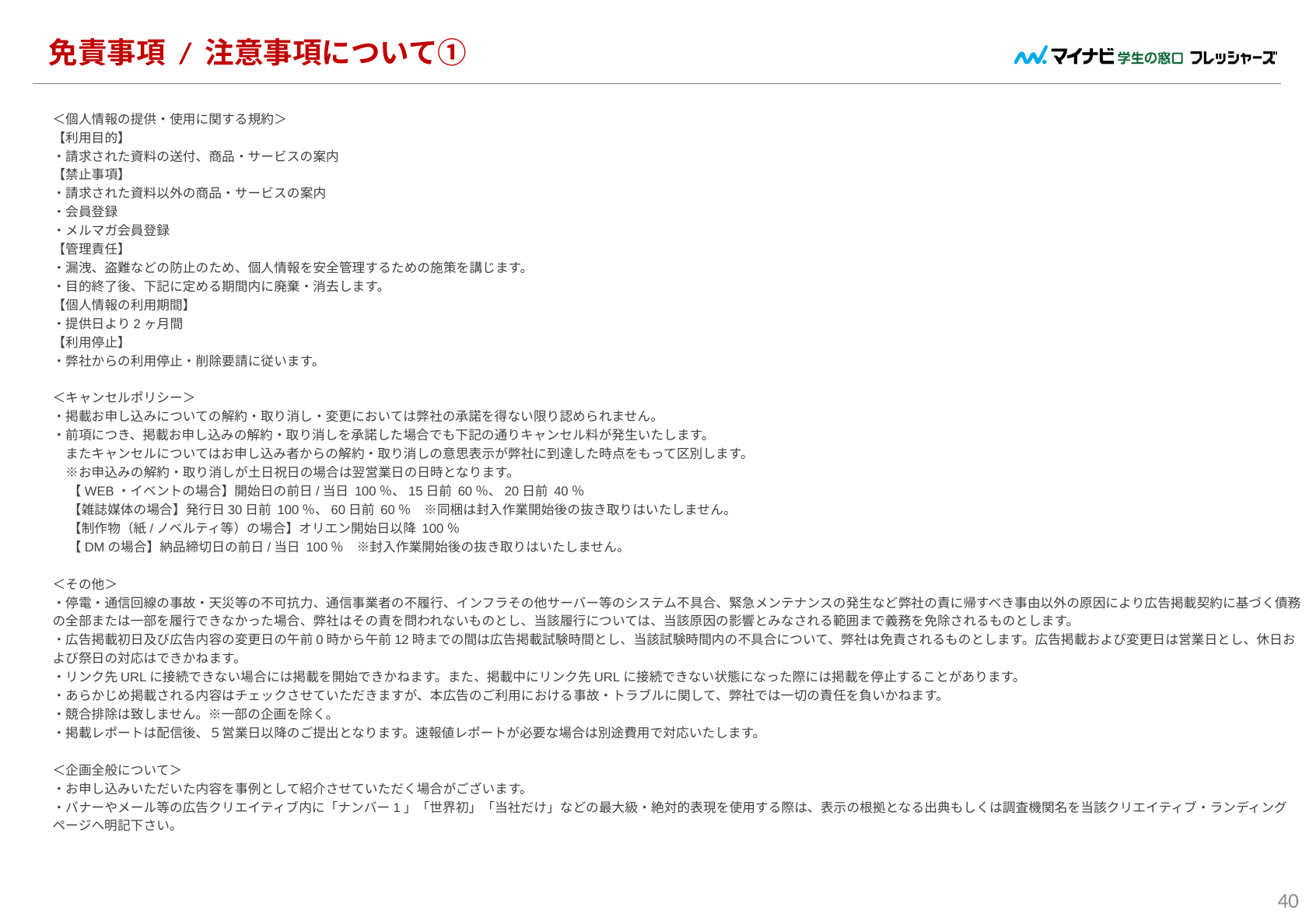

# 免責事項 / 注意事項について①
＜個人情報の提供・使用に関する規約＞
【利用目的】
・請求された資料の送付、商品・サービスの案内
【禁止事項】
・請求された資料以外の商品・サービスの案内
・会員登録
・メルマガ会員登録
【管理責任】
・漏洩、盗難などの防止のため、個人情報を安全管理するための施策を講じます。
・目的終了後、下記に定める期間内に廃棄・消去します。
【個人情報の利用期間】
・提供日より2ヶ月間
【利用停止】
・弊社からの利用停止・削除要請に従います。

＜キャンセルポリシー＞
・掲載お申し込みについての解約・取り消し・変更においては弊社の承諾を得ない限り認められません。
・前項につき、掲載お申し込みの解約・取り消しを承諾した場合でも下記の通りキャンセル料が発生いたします。
　またキャンセルについてはお申し込み者からの解約・取り消しの意思表示が弊社に到達した時点をもって区別します。
　※お申込みの解約・取り消しが土日祝日の場合は翌営業日の日時となります。
　 【WEB・イベントの場合】開始日の前日/当日 100％、15日前 60％、20日前 40％
　 【雑誌媒体の場合】発行日30日前 100％、60日前 60％　※同梱は封入作業開始後の抜き取りはいたしません。
　 【制作物（紙/ノベルティ等）の場合】オリエン開始日以降 100％
　 【DMの場合】納品締切日の前日/当日 100％　※封入作業開始後の抜き取りはいたしません。

＜その他＞
・停電・通信回線の事故・天災等の不可抗力、通信事業者の不履行、インフラその他サーバー等のシステム不具合、緊急メンテナンスの発生など弊社の責に帰すべき事由以外の原因により広告掲載契約に基づく債務の全部または一部を履行できなかった場合、弊社はその責を問われないものとし、当該履行については、当該原因の影響とみなされる範囲まで義務を免除されるものとします。
・広告掲載初日及び広告内容の変更日の午前0時から午前12時までの間は広告掲載試験時間とし、当該試験時間内の不具合について、弊社は免責されるものとします。広告掲載および変更日は営業日とし、休日および祭日の対応はできかねます。
・リンク先URLに接続できない場合には掲載を開始できかねます。また、掲載中にリンク先URLに接続できない状態になった際には掲載を停止することがあります。
・あらかじめ掲載される内容はチェックさせていただきますが、本広告のご利用における事故・トラブルに関して、弊社では一切の責任を負いかねます。
・競合排除は致しません。※一部の企画を除く。
・掲載レポートは配信後、５営業日以降のご提出となります。速報値レポートが必要な場合は別途費用で対応いたします。

＜企画全般について＞
・お申し込みいただいた内容を事例として紹介させていただく場合がございます。
・バナーやメール等の広告クリエイティブ内に「ナンバー1」「世界初」「当社だけ」などの最大級・絶対的表現を使用する際は、表示の根拠となる出典もしくは調査機関名を当該クリエイティブ・ランディングページへ明記下さい。
40